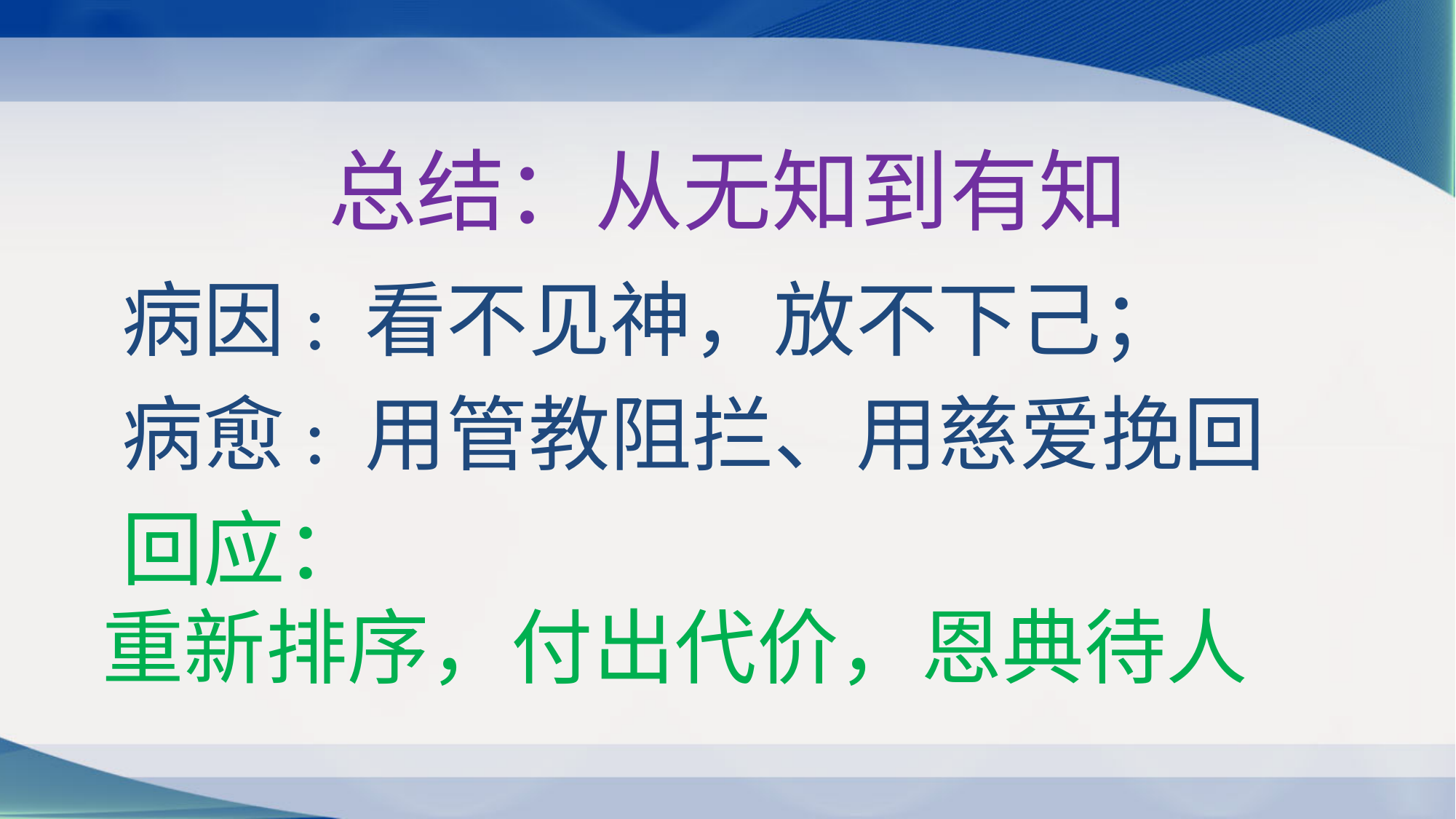

# 总结：从无知到有知

 病因: 看不见神，放不下己；
 病愈: 用管教阻拦、用慈爱挽回
 回应：
 重新排序，付出代价，恩典待人